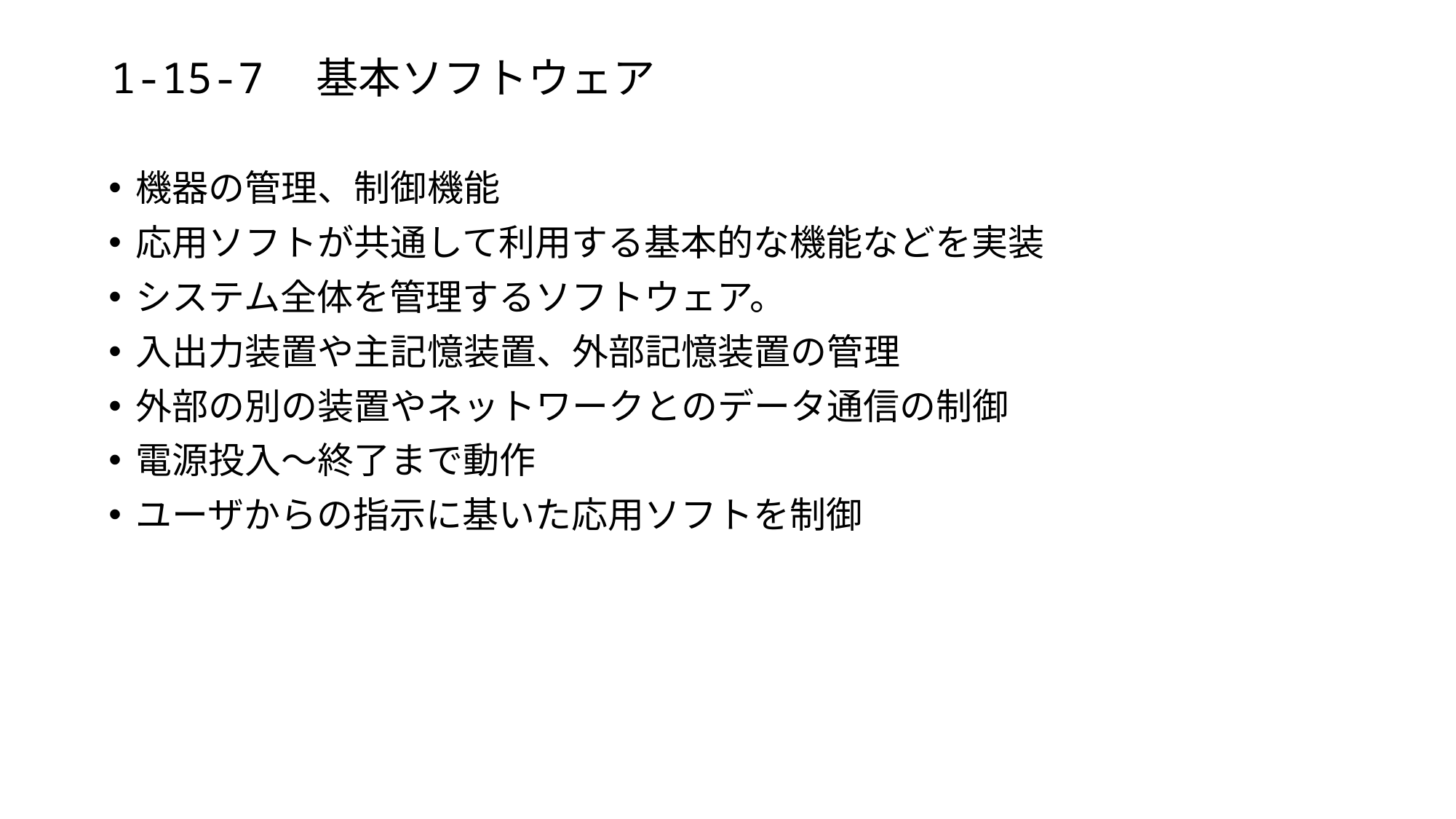

# 1-15-7　基本ソフトウェア
機器の管理、制御機能
応用ソフトが共通して利用する基本的な機能などを実装
システム全体を管理するソフトウェア。
入出力装置や主記憶装置、外部記憶装置の管理
外部の別の装置やネットワークとのデータ通信の制御
電源投入～終了まで動作
ユーザからの指示に基いた応用ソフトを制御